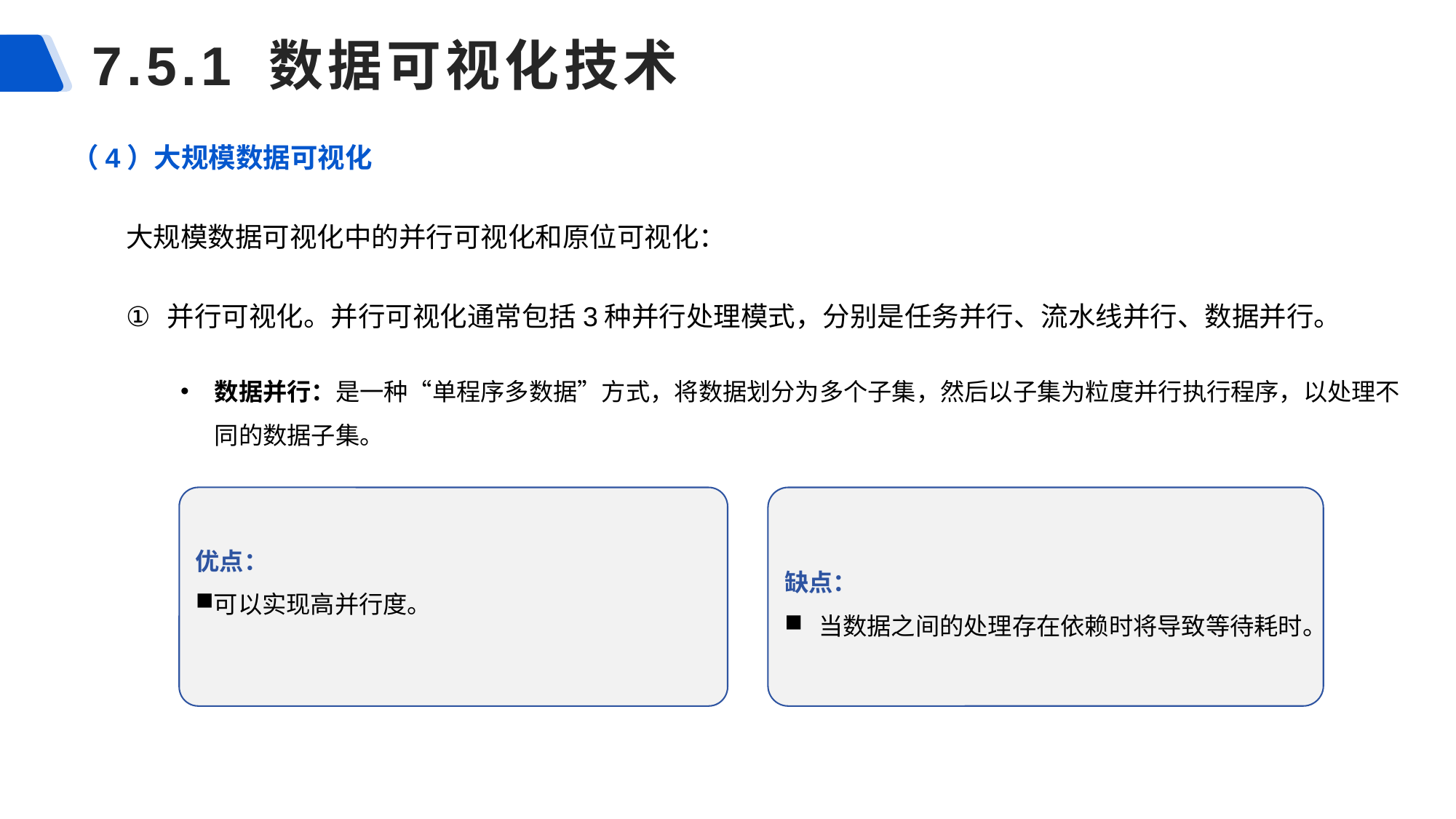

# 7.5.1 数据可视化技术
（4）大规模数据可视化
大规模数据可视化中的并行可视化和原位可视化：
并行可视化。并行可视化通常包括3种并行处理模式，分别是任务并行、流水线并行、数据并行。
数据并行：是一种“单程序多数据”方式，将数据划分为多个子集，然后以子集为粒度并行执行程序，以处理不同的数据子集。
优点：
可以实现高并行度。

缺点：
当数据之间的处理存在依赖时将导致等待耗时。